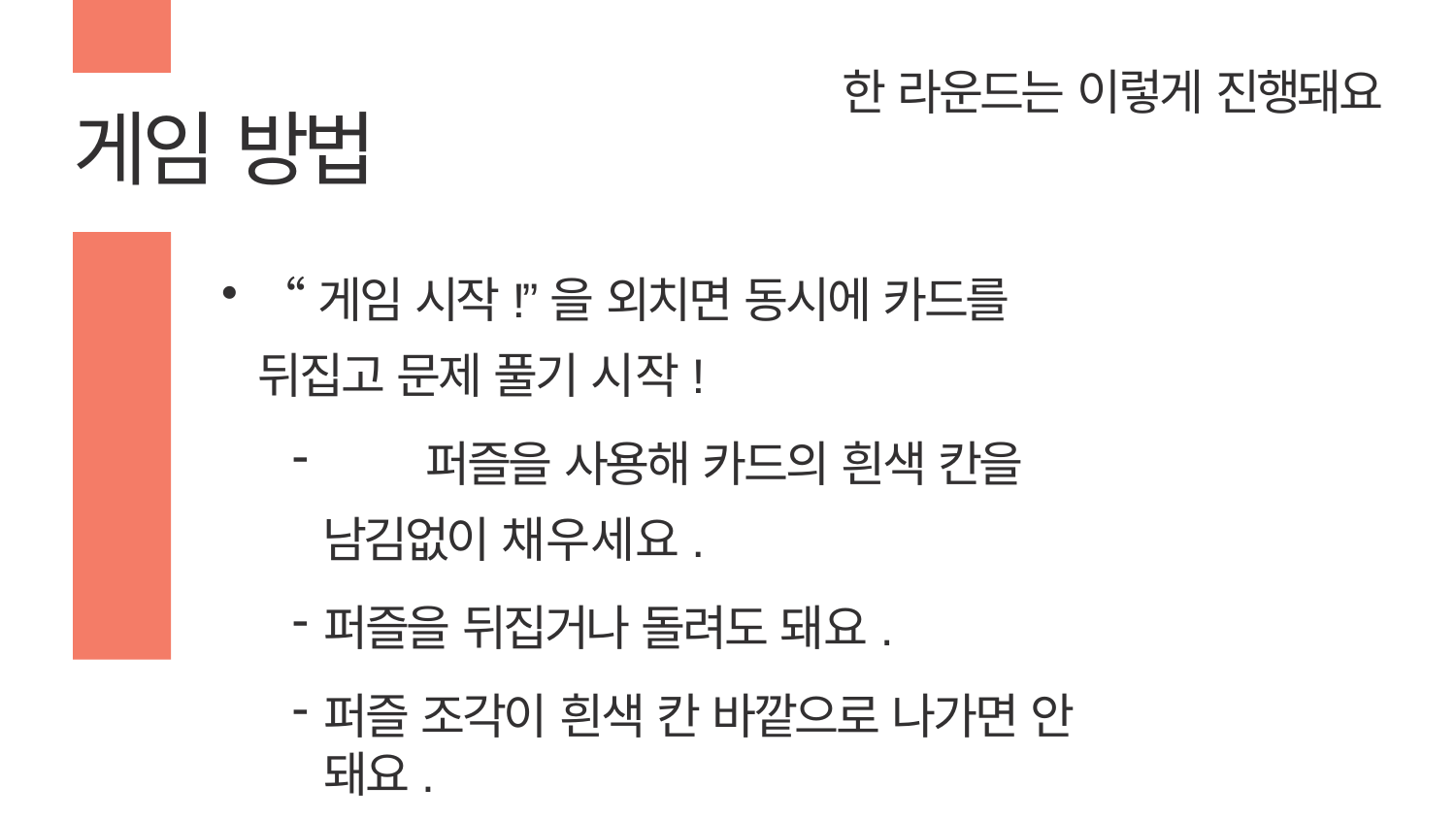

# 한 라운드는 이렇게 진행돼요
게임 방법

“게임 시작!”을 외치면 동시에 카드를
뒤집고 문제 풀기 시작!
	퍼즐을 사용해 카드의 흰색 칸을
남김없이 채우세요.
퍼즐을 뒤집거나 돌려도 돼요.
퍼즐 조각이 흰색 칸 바깥으로 나가면 안 돼요.